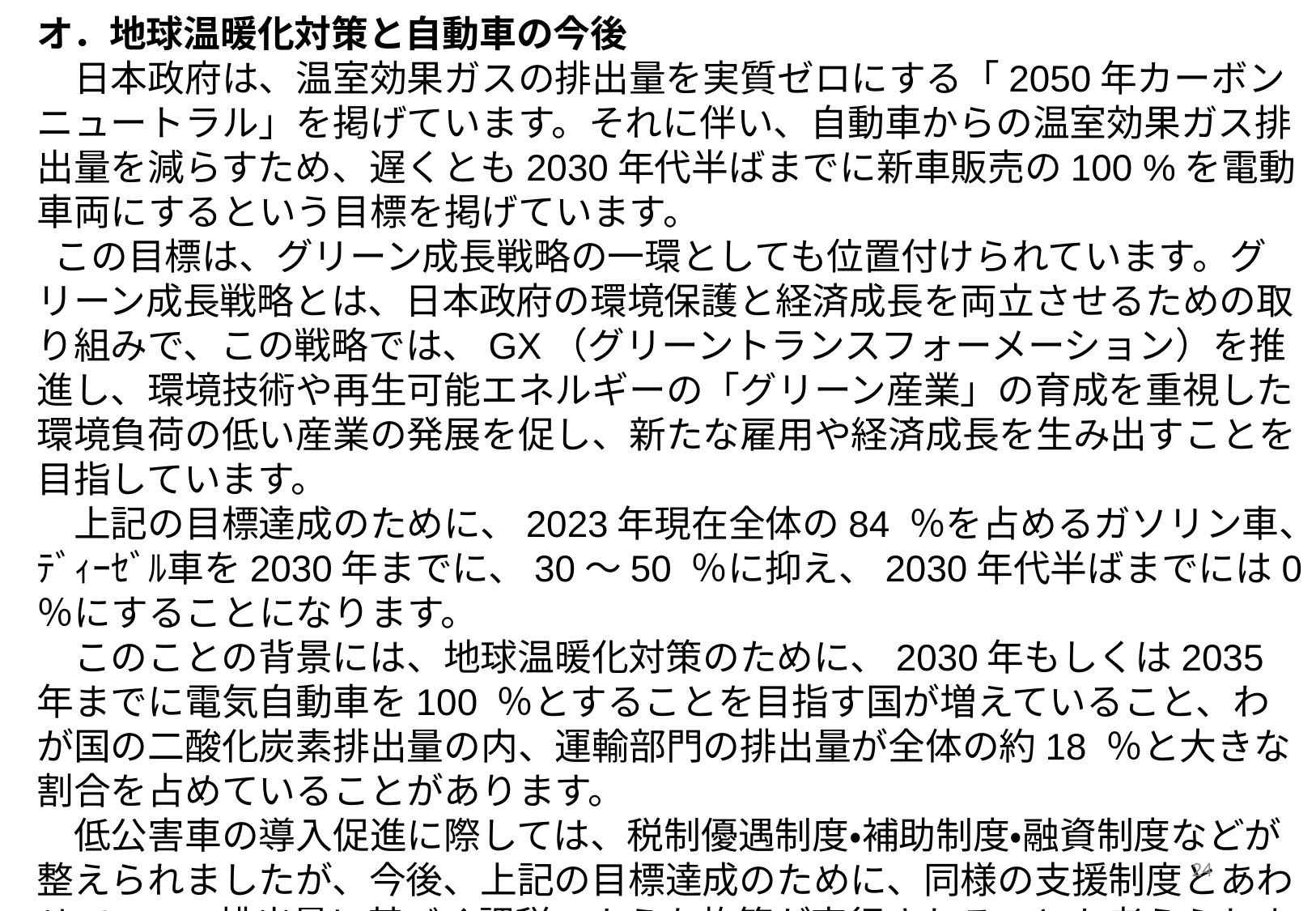

オ．地球温暖化対策と自動車の今後
　日本政府は、温室効果ガスの排出量を実質ゼロにする「2050年カーボンニュートラル」を掲げています。それに伴い、自動車からの温室効果ガス排出量を減らすため、遅くとも2030年代半ばまでに新車販売の100 %を電動車両にするという目標を掲げています。
 この目標は、グリーン成長戦略の一環としても位置付けられています。グリーン成長戦略とは、日本政府の環境保護と経済成長を両立させるための取り組みで、この戦略では、GX（グリーントランスフォーメーション）を推進し、環境技術や再生可能エネルギーの「グリーン産業」の育成を重視した環境負荷の低い産業の発展を促し、新たな雇用や経済成長を生み出すことを目指しています。
　上記の目標達成のために、2023年現在全体の84 ％を占めるガソリン車、ﾃﾞｨｰｾﾞﾙ車を2030年までに、30～50 ％に抑え、2030年代半ばまでには0 ％にすることになります。
　このことの背景には、地球温暖化対策のために、2030年もしくは2035年までに電気自動車を100 ％とすることを目指す国が増えていること、わが国の二酸化炭素排出量の内、運輸部門の排出量が全体の約18 ％と大きな割合を占めていることがあります。
　低公害車の導入促進に際しては、税制優遇制度・補助制度・融資制度などが整えられましたが、今後、上記の目標達成のために、同様の支援制度とあわせて、CO2排出量に基づく課税のような施策が実行されることも考えられます。

24